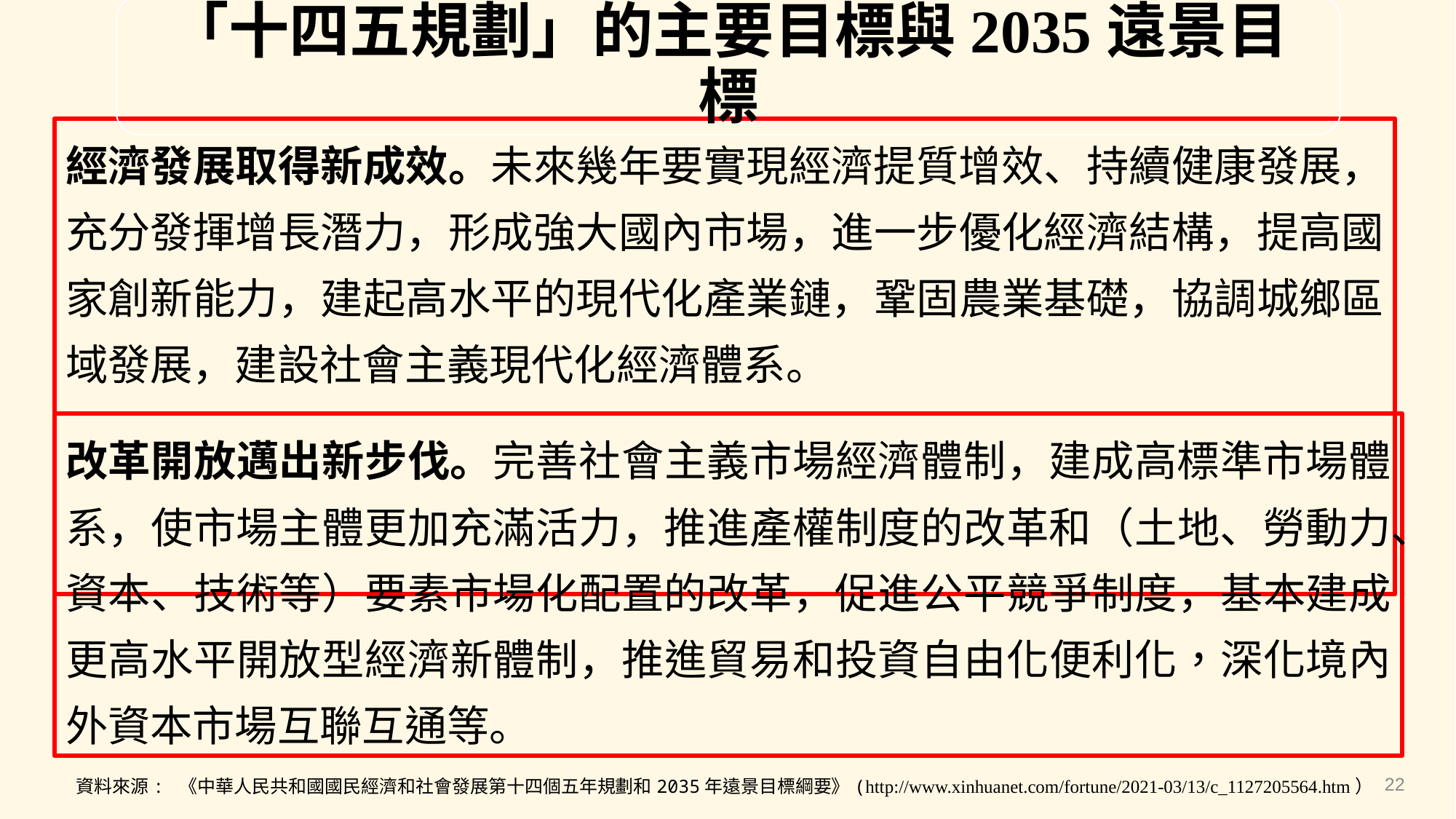

「十四五規劃」的主要目標與2035遠景目標
經濟發展取得新成效。未來幾年要實現經濟提質增效、持續健康發展，充分發揮增長潛力，形成強大國內市場，進一步優化經濟結構，提高國家創新能力，建起高水平的現代化產業鏈，鞏固農業基礎，協調城鄉區域發展，建設社會主義現代化經濟體系。
改革開放邁出新步伐。完善社會主義市場經濟體制，建成高標準市場體系，使市場主體更加充滿活力，推進產權制度的改革和（土地、勞動力、資本、技術等）要素市場化配置的改革，促進公平競爭制度，基本建成更高水平開放型經濟新體制，推進貿易和投資自由化便利化，深化境內外資本市場互聯互通等。
資料來源: 《中華人民共和國國民經濟和社會發展第十四個五年規劃和2035年遠景目標綱要》(http://www.xinhuanet.com/fortune/2021-03/13/c_1127205564.htm）